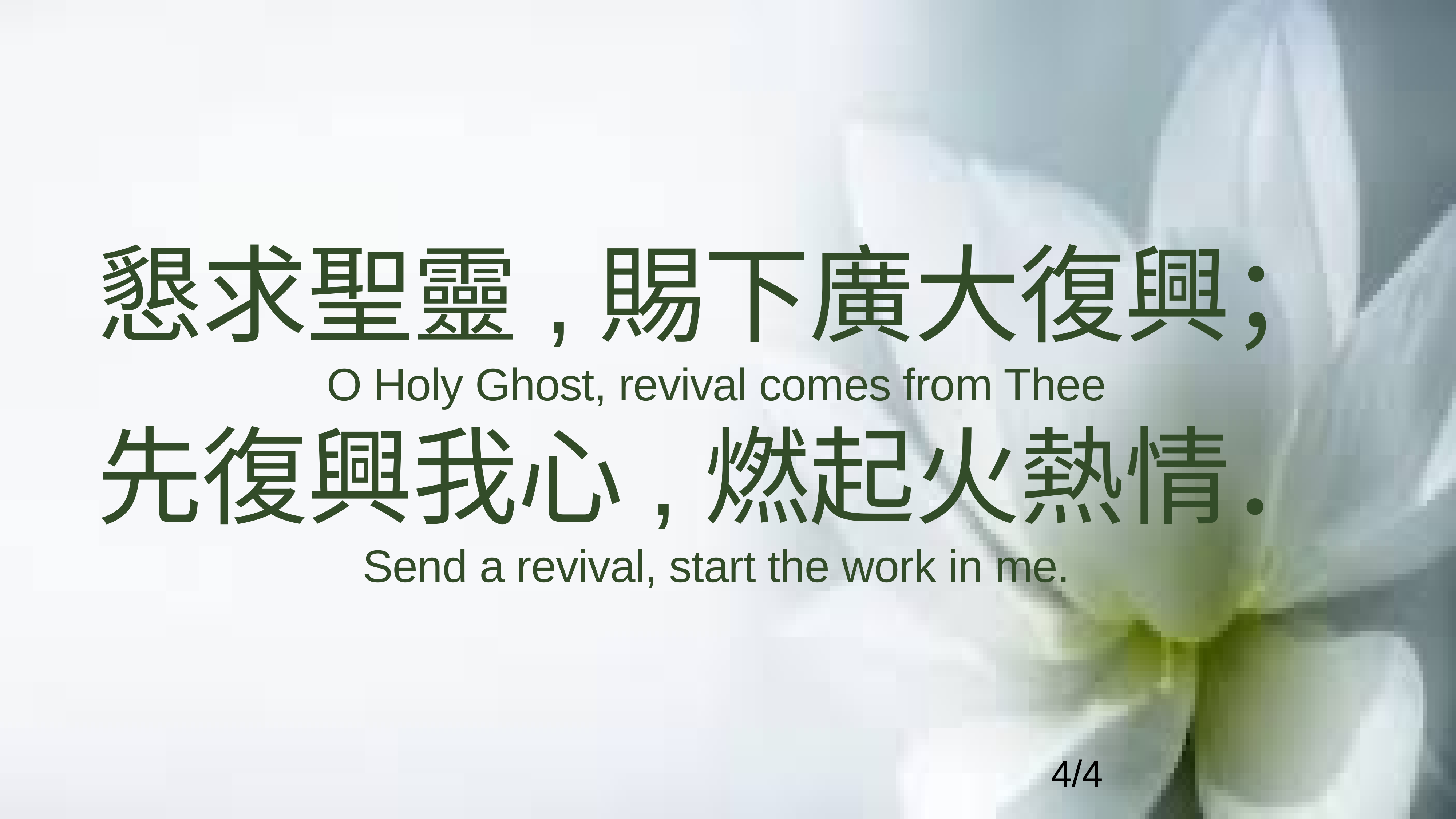

# 懇求聖靈,賜下廣大復興；
O Holy Ghost, revival comes from Thee
先復興我心,燃起火熱情．
Send a revival, start the work in me.
4/4